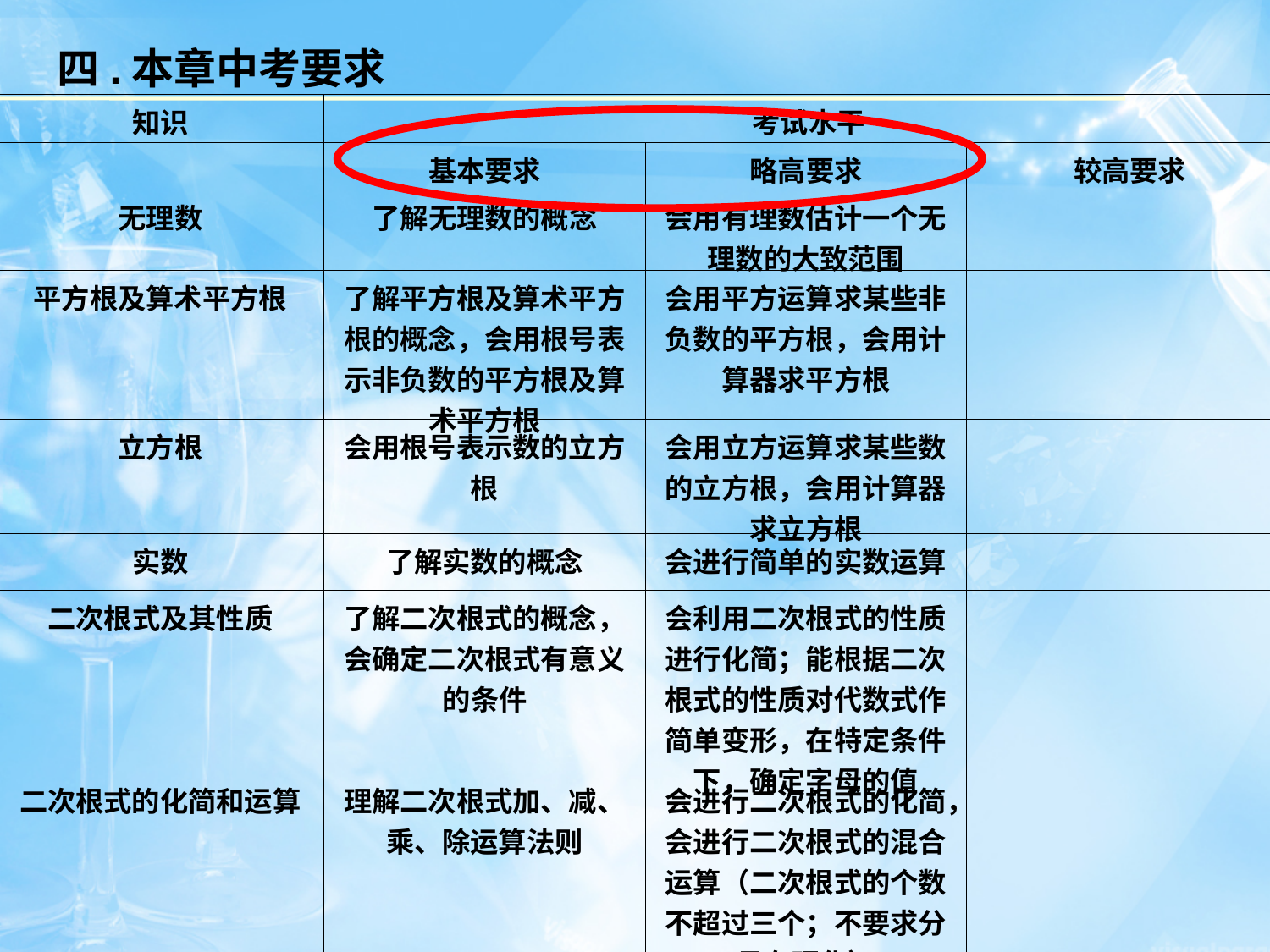

四.本章中考要求
| 知识 | 考试水平 |  |  |
| --- | --- | --- | --- |
|  | 基本要求 | 略高要求 | 较高要求 |
| 无理数 | 了解无理数的概念 | 会用有理数估计一个无理数的大致范围 |  |
| 平方根及算术平方根 | 了解平方根及算术平方根的概念，会用根号表示非负数的平方根及算术平方根 | 会用平方运算求某些非负数的平方根，会用计算器求平方根 |  |
| 立方根 | 会用根号表示数的立方根 | 会用立方运算求某些数的立方根，会用计算器求立方根 |  |
| 实数 | 了解实数的概念 | 会进行简单的实数运算 |  |
| 二次根式及其性质 | 了解二次根式的概念，会确定二次根式有意义的条件 | 会利用二次根式的性质进行化简；能根据二次根式的性质对代数式作简单变形，在特定条件下，确定字母的值 |  |
| 二次根式的化简和运算 | 理解二次根式加、减、乘、除运算法则 | 会进行二次根式的化简，会进行二次根式的混合运算（二次根式的个数不超过三个；不要求分母有理化） |  |